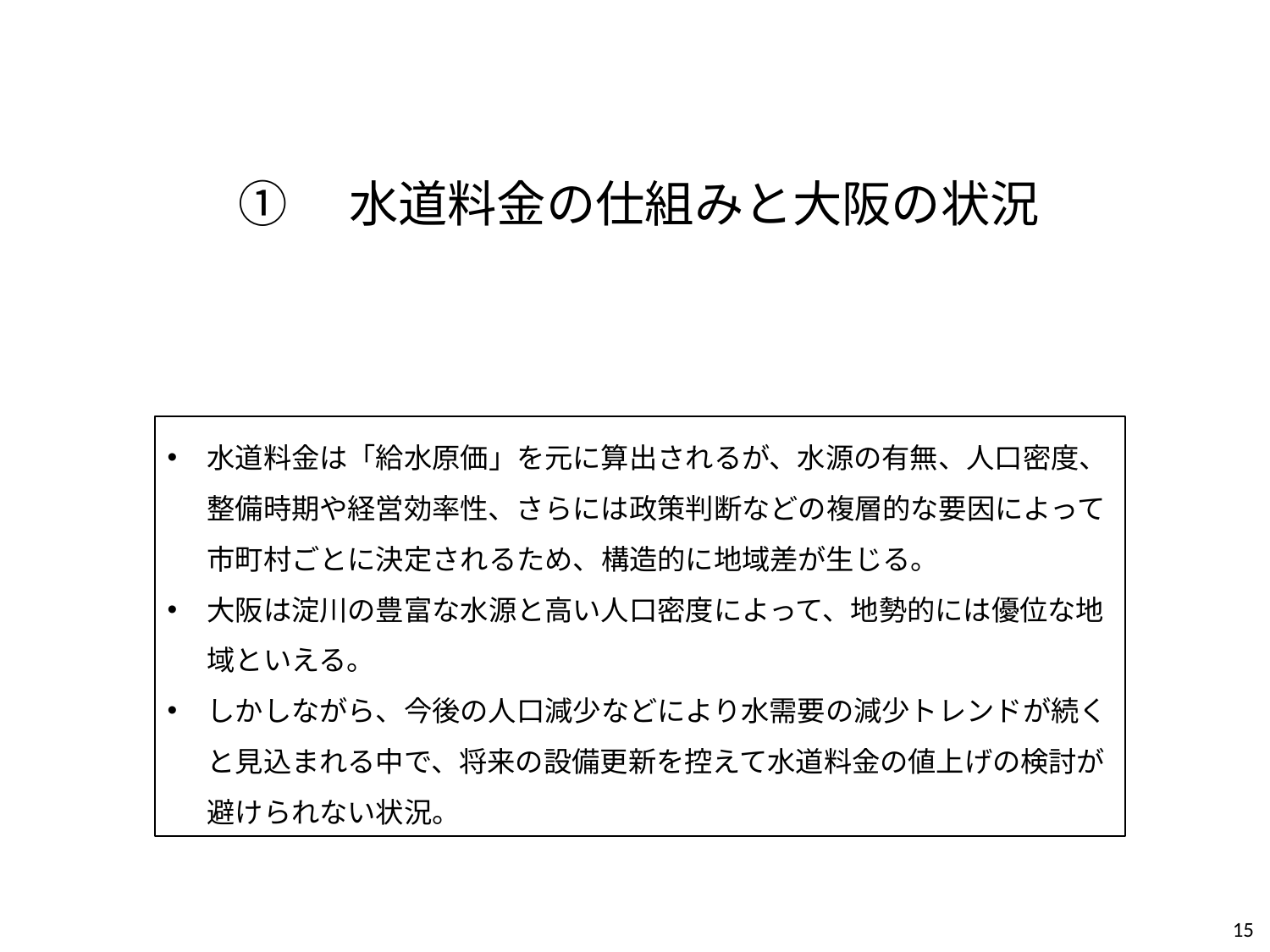

①　水道料金の仕組みと大阪の状況
水道料金は「給水原価」を元に算出されるが、水源の有無、人口密度、整備時期や経営効率性、さらには政策判断などの複層的な要因によって市町村ごとに決定されるため、構造的に地域差が生じる。
大阪は淀川の豊富な水源と高い人口密度によって、地勢的には優位な地域といえる。
しかしながら、今後の人口減少などにより水需要の減少トレンドが続くと見込まれる中で、将来の設備更新を控えて水道料金の値上げの検討が避けられない状況。
15